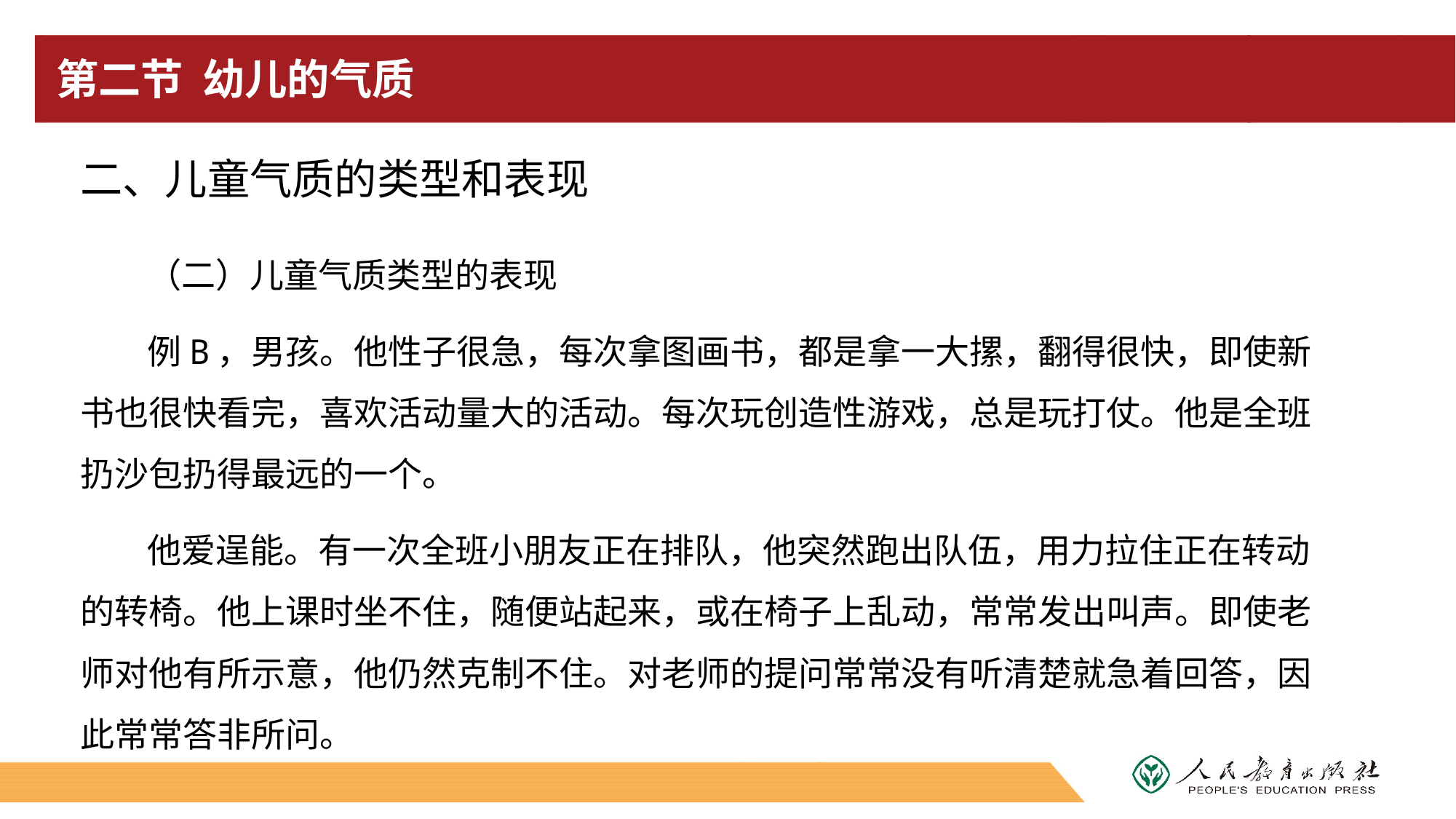

# 第二节  幼儿的气质
二、儿童气质的类型和表现
（二）儿童气质类型的表现
例B，男孩。他性子很急，每次拿图画书，都是拿一大摞，翻得很快，即使新书也很快看完，喜欢活动量大的活动。每次玩创造性游戏，总是玩打仗。他是全班扔沙包扔得最远的一个。
他爱逞能。有一次全班小朋友正在排队，他突然跑出队伍，用力拉住正在转动的转椅。他上课时坐不住，随便站起来，或在椅子上乱动，常常发出叫声。即使老师对他有所示意，他仍然克制不住。对老师的提问常常没有听清楚就急着回答，因此常常答非所问。